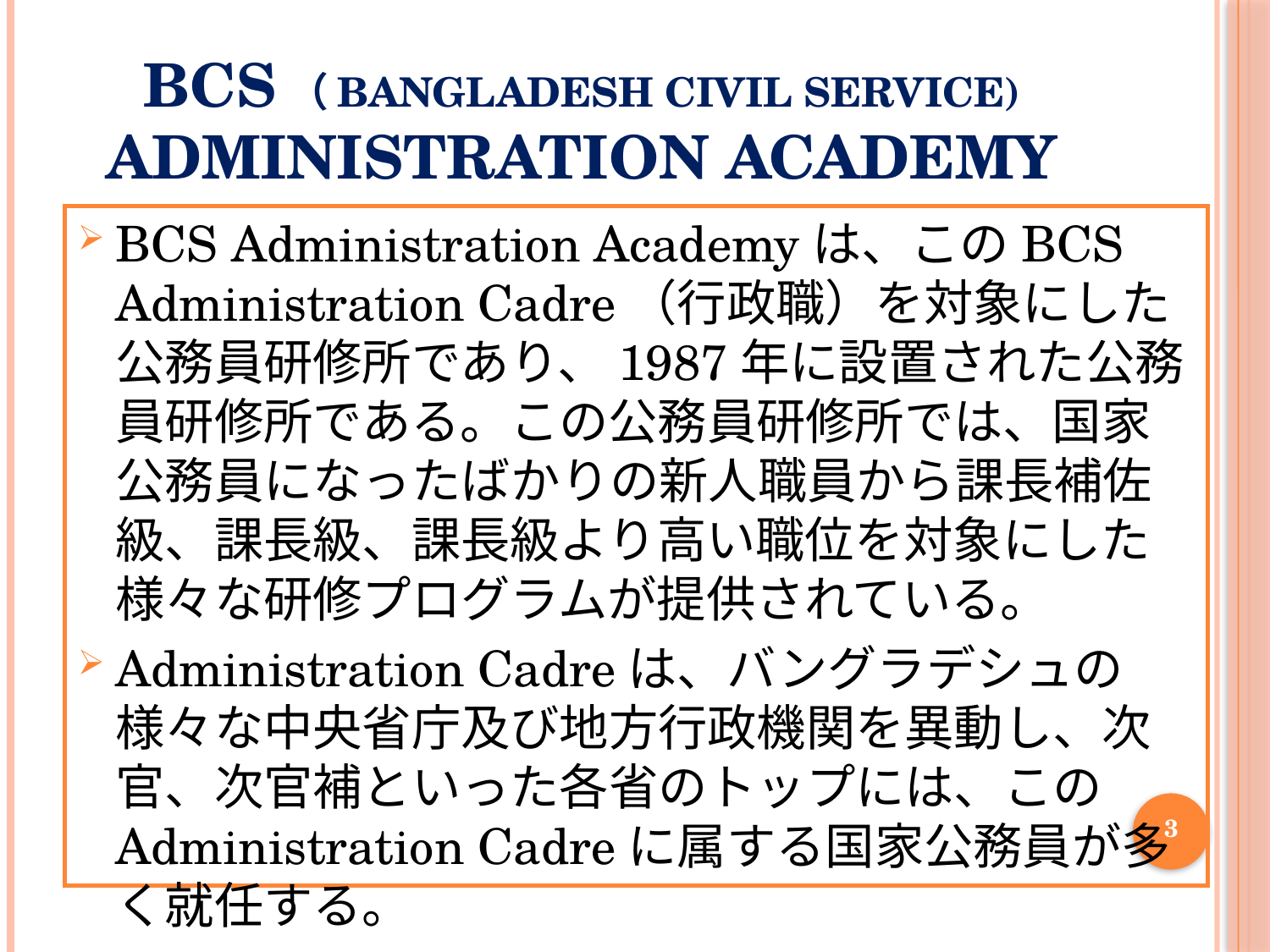

# BCS（Bangladesh Civil Service) Administration Academy
BCS Administration Academyは、このBCS Administration Cadre（行政職）を対象にした公務員研修所であり、1987年に設置された公務員研修所である。この公務員研修所では、国家公務員になったばかりの新人職員から課長補佐級、課長級、課長級より高い職位を対象にした様々な研修プログラムが提供されている。
Administration Cadreは、バングラデシュの様々な中央省庁及び地方行政機関を異動し、次官、次官補といった各省のトップには、このAdministration Cadreに属する国家公務員が多く就任する。
3